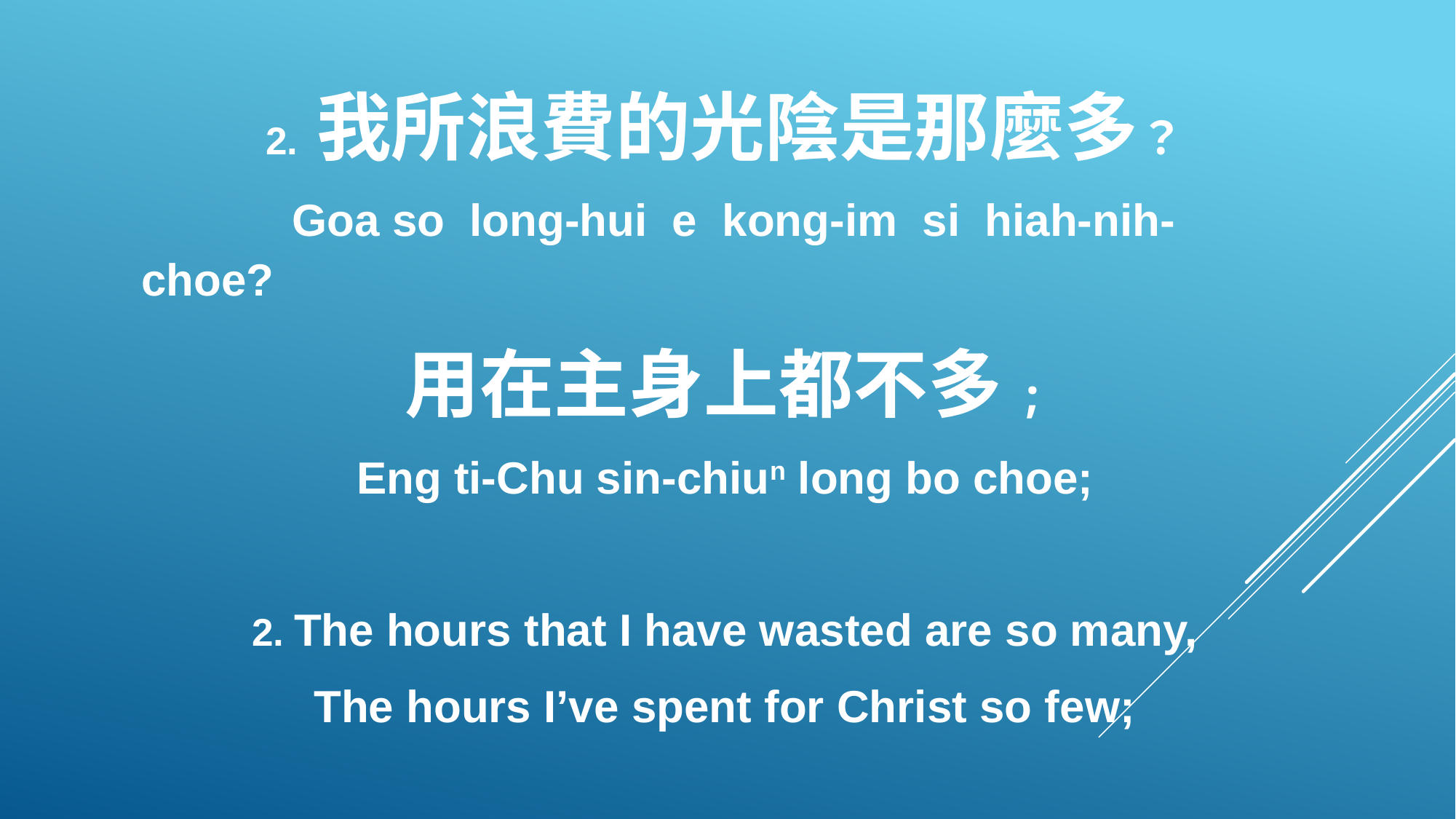

2. 我所浪費的光陰是那麼多？
            Goa so  long-hui  e  kong-im  si  hiah-nih-choe?
用在主身上都不多;
Eng ti-Chu sin-chiun long bo choe;

2. The hours that I have wasted are so many,
The hours I’ve spent for Christ so few;